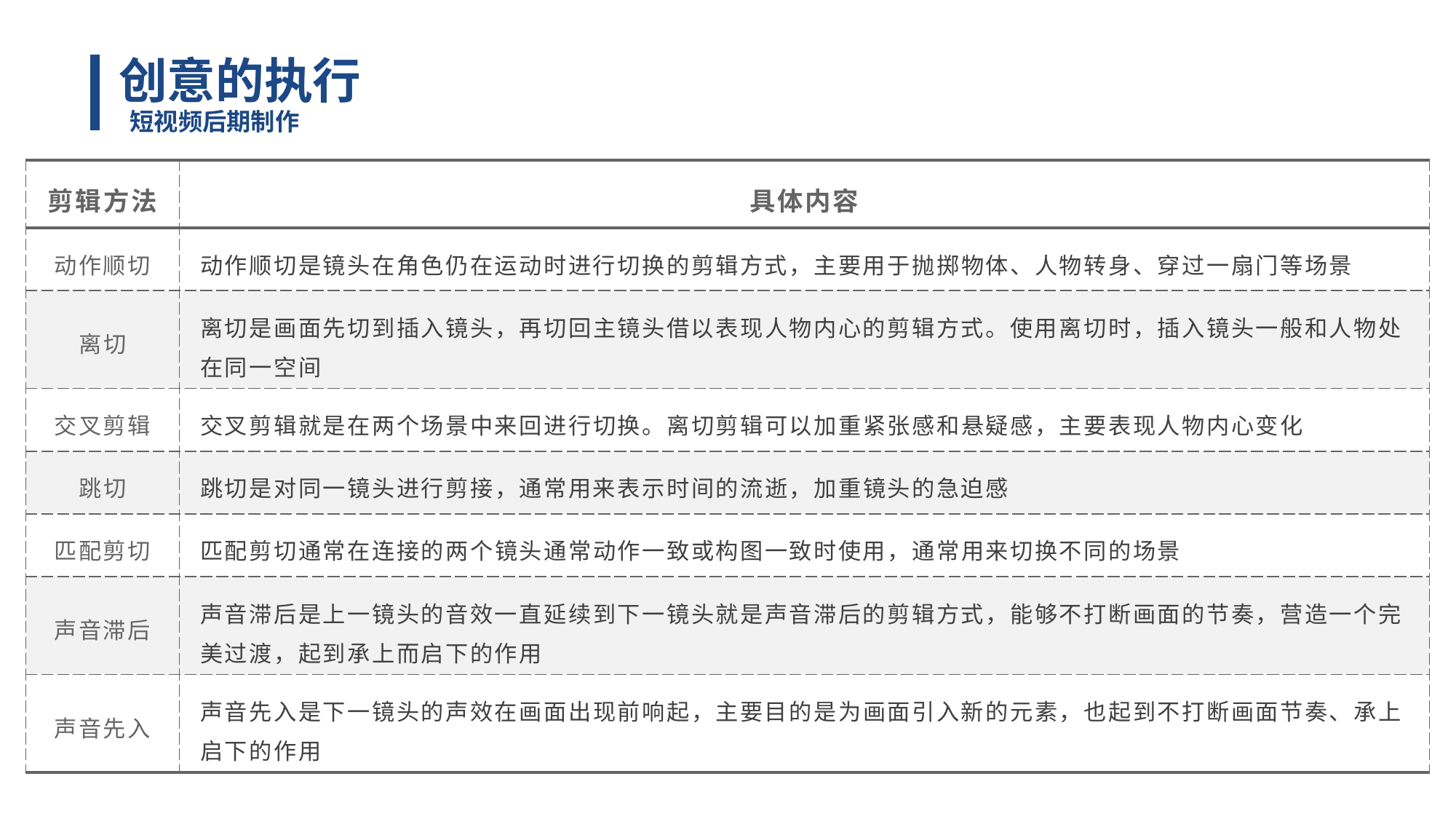

创意的执行
 短视频后期制作
| 剪辑方法 | 具体内容 |
| --- | --- |
| 动作顺切 | 动作顺切是镜头在角色仍在运动时进行切换的剪辑方式，主要用于抛掷物体、人物转身、穿过一扇门等场景 |
| 离切 | 离切是画面先切到插入镜头，再切回主镜头借以表现人物内心的剪辑方式。使用离切时，插入镜头一般和人物处在同一空间 |
| 交叉剪辑 | 交叉剪辑就是在两个场景中来回进行切换。离切剪辑可以加重紧张感和悬疑感，主要表现人物内心变化 |
| 跳切 | 跳切是对同一镜头进行剪接，通常用来表示时间的流逝，加重镜头的急迫感 |
| 匹配剪切 | 匹配剪切通常在连接的两个镜头通常动作一致或构图一致时使用，通常用来切换不同的场景 |
| 声音滞后 | 声音滞后是上一镜头的音效一直延续到下一镜头就是声音滞后的剪辑方式，能够不打断画面的节奏，营造一个完美过渡，起到承上而启下的作用 |
| 声音先入 | 声音先入是下一镜头的声效在画面出现前响起，主要目的是为画面引入新的元素，也起到不打断画面节奏、承上启下的作用 |